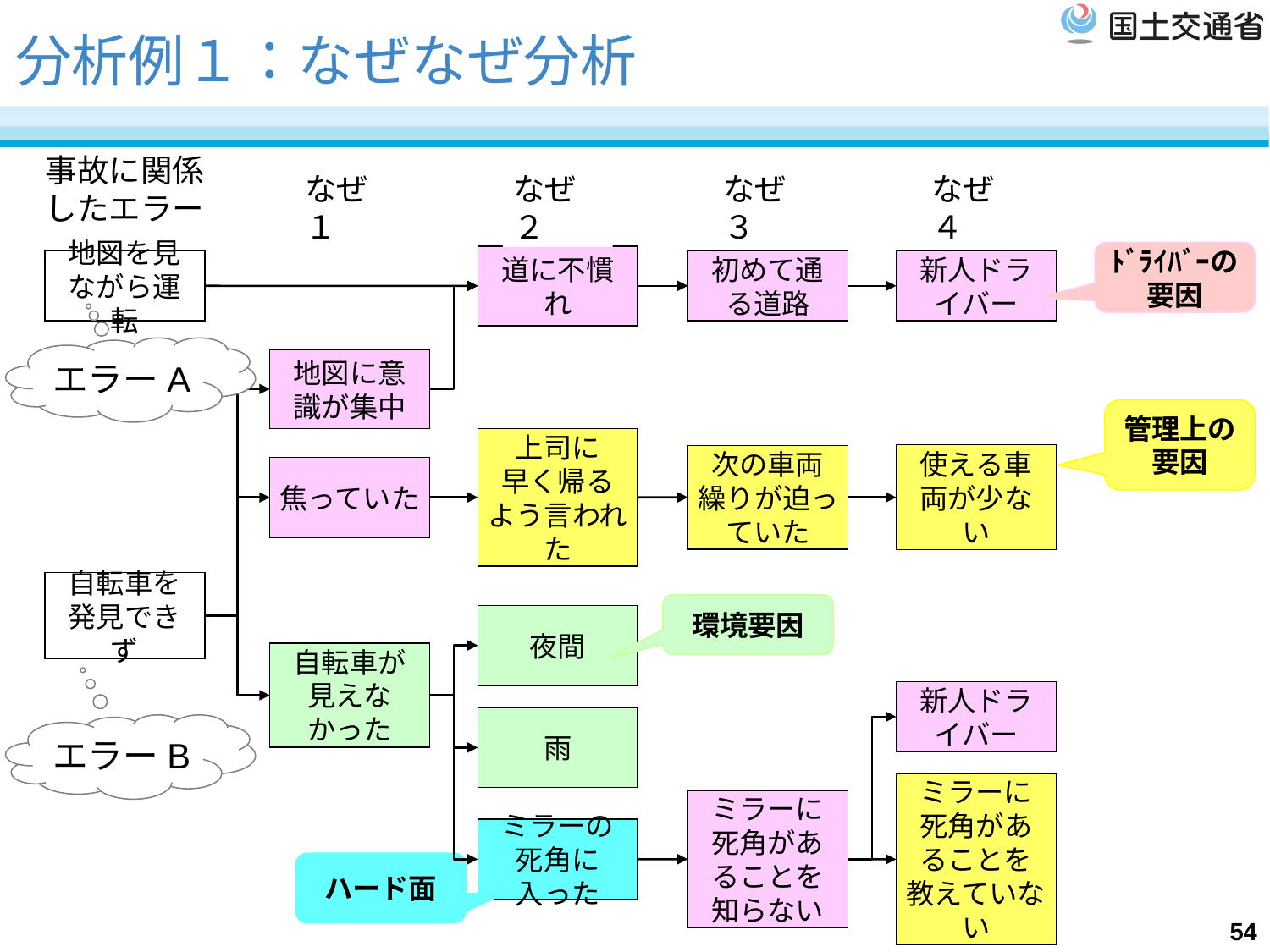

# 分析例１：なぜなぜ分析
事故に関係したエラー
なぜ１
なぜ２
なぜ３
なぜ４
ﾄﾞﾗｲﾊﾞｰの
要因
道に不慣れ
初めて通る道路
新人ドライバー
地図を見ながら運転
エラーA
地図に意識が集中
管理上の
要因
上司に
早く帰るよう言われた
次の車両繰りが迫っていた
使える車両が少ない
焦っていた
自転車を
発見できず
環境要因
夜間
自転車が見えなかった
新人ドライバー
雨
エラーB
ミラーに死角があることを知らない
ミラーに死角があることを教えていない
ミラーの死角に入った
ハード面
54